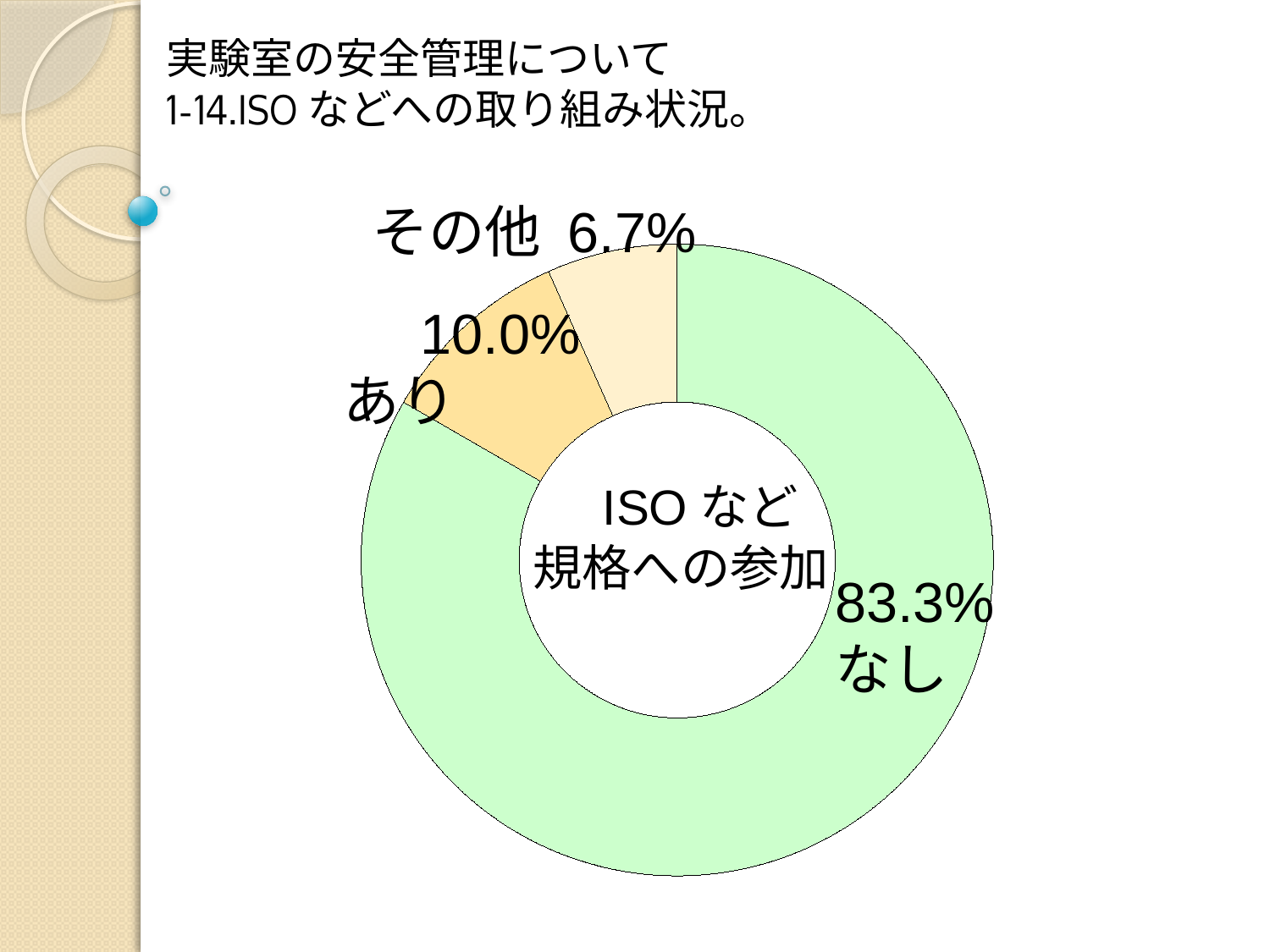

実験室の安全管理について
1-14.ISOなどへの取り組み状況。
その他 6.7%

### Chart

| Category | 売上高 |
|---|---|
| 第 1 四半期 | 25.0 |
| 第 2 四半期 | 3.0 |
| 第 3 四半期 | 2.0 |
| 第 4 四半期 | 0.0 |
  　　　　　 10.0%
　　　        あり
　ISOなど
規格への参加
83.3%
なし